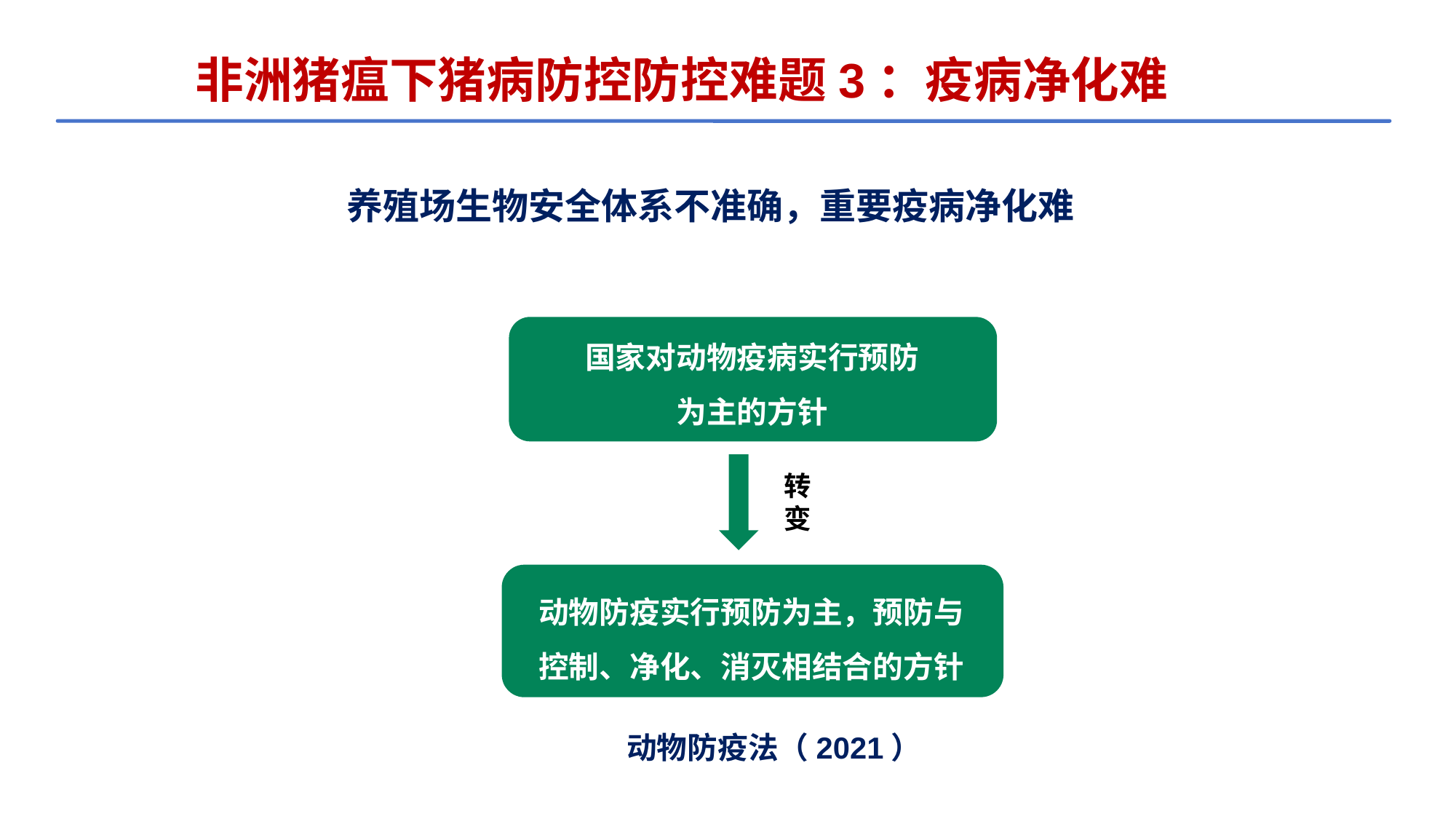

非洲猪瘟下猪病防控防控难题3：疫病净化难

养殖场生物安全体系不准确，重要疫病净化难

国家对动物疫病实行预防为主的方针

转变

动物防疫实行预防为主，预防与控制、净化、消灭相结合的方针
动物防疫法（2021）